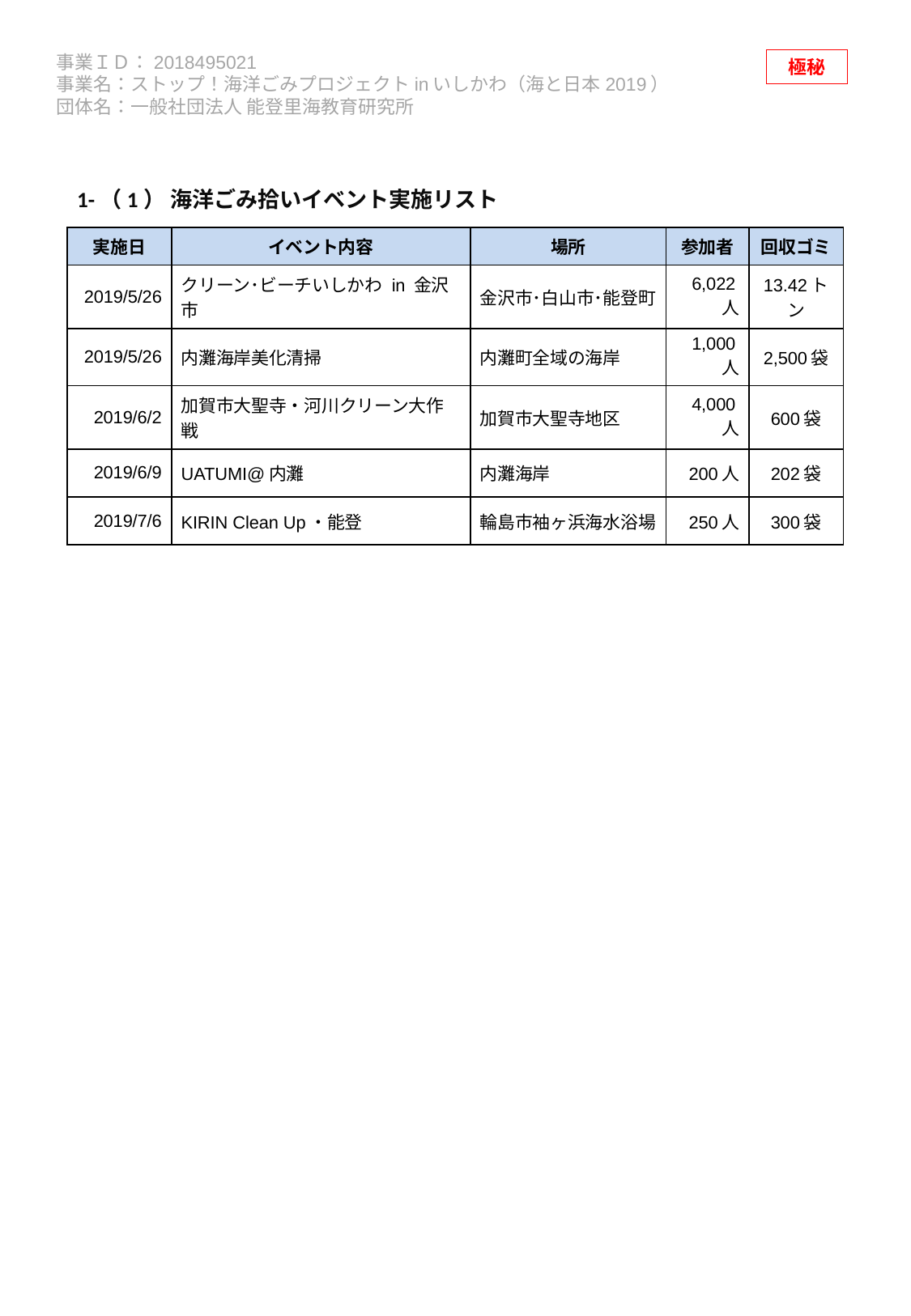

1-（1） 海洋ごみ拾いイベント実施リスト
| 実施日 | イベント内容 | 場所 | 参加者 | 回収ゴミ |
| --- | --- | --- | --- | --- |
| 2019/5/26 | クリーン･ビーチいしかわ in 金沢市 | 金沢市･白山市･能登町 | 6,022人 | 13.42トン |
| 2019/5/26 | 内灘海岸美化清掃 | 内灘町全域の海岸 | 1,000人 | 2,500袋 |
| 2019/6/2 | 加賀市大聖寺・河川クリーン大作戦 | 加賀市大聖寺地区 | 4,000人 | 600袋 |
| 2019/6/9 | UATUMI@内灘 | 内灘海岸 | 200人 | 202袋 |
| 2019/7/6 | KIRIN Clean Up・能登 | 輪島市袖ヶ浜海水浴場 | 250人 | 300袋 |